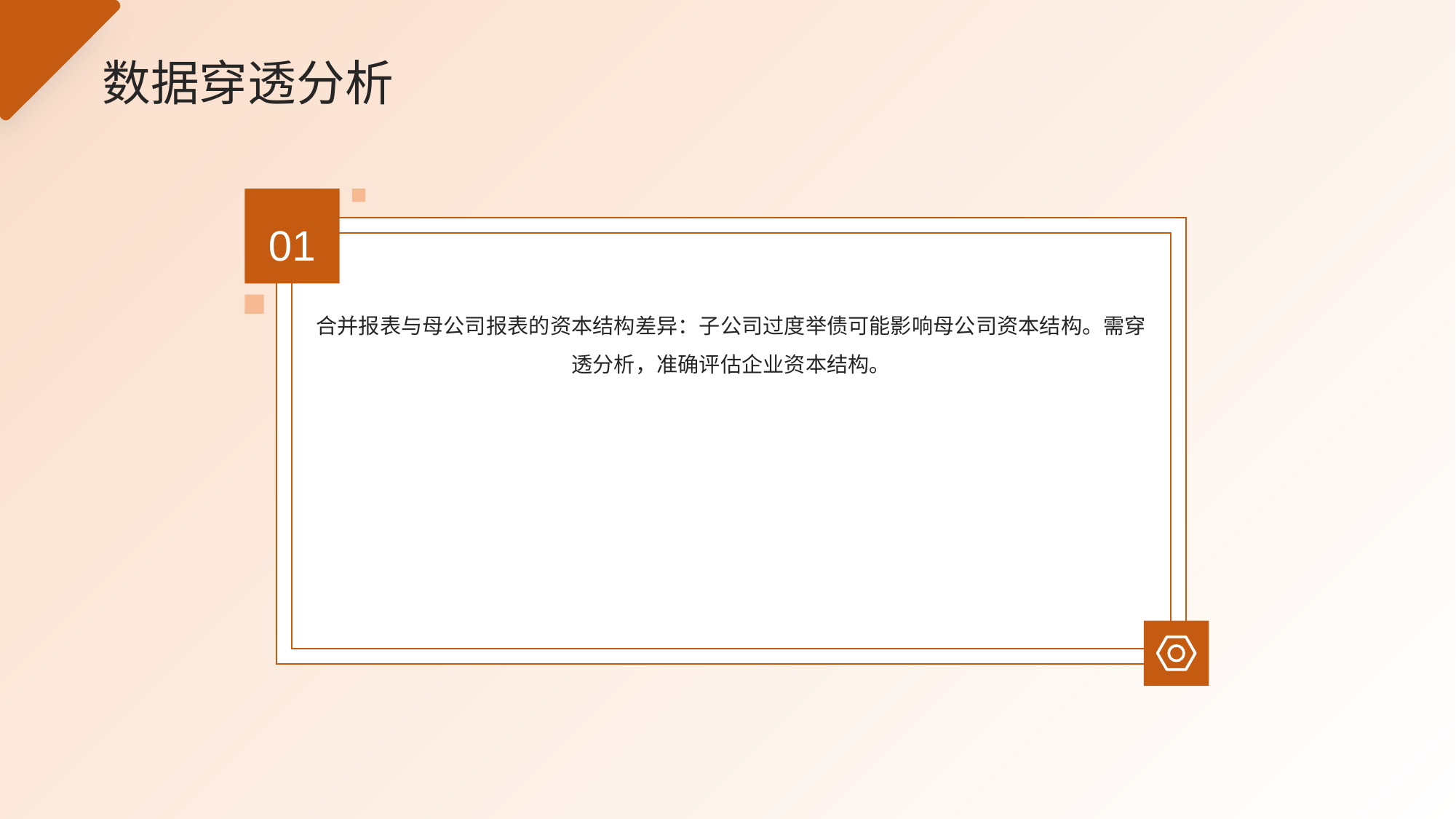

数据穿透分析

01

合并报表与母公司报表的资本结构差异：子公司过度举债可能影响母公司资本结构。需穿透分析，准确评估企业资本结构。